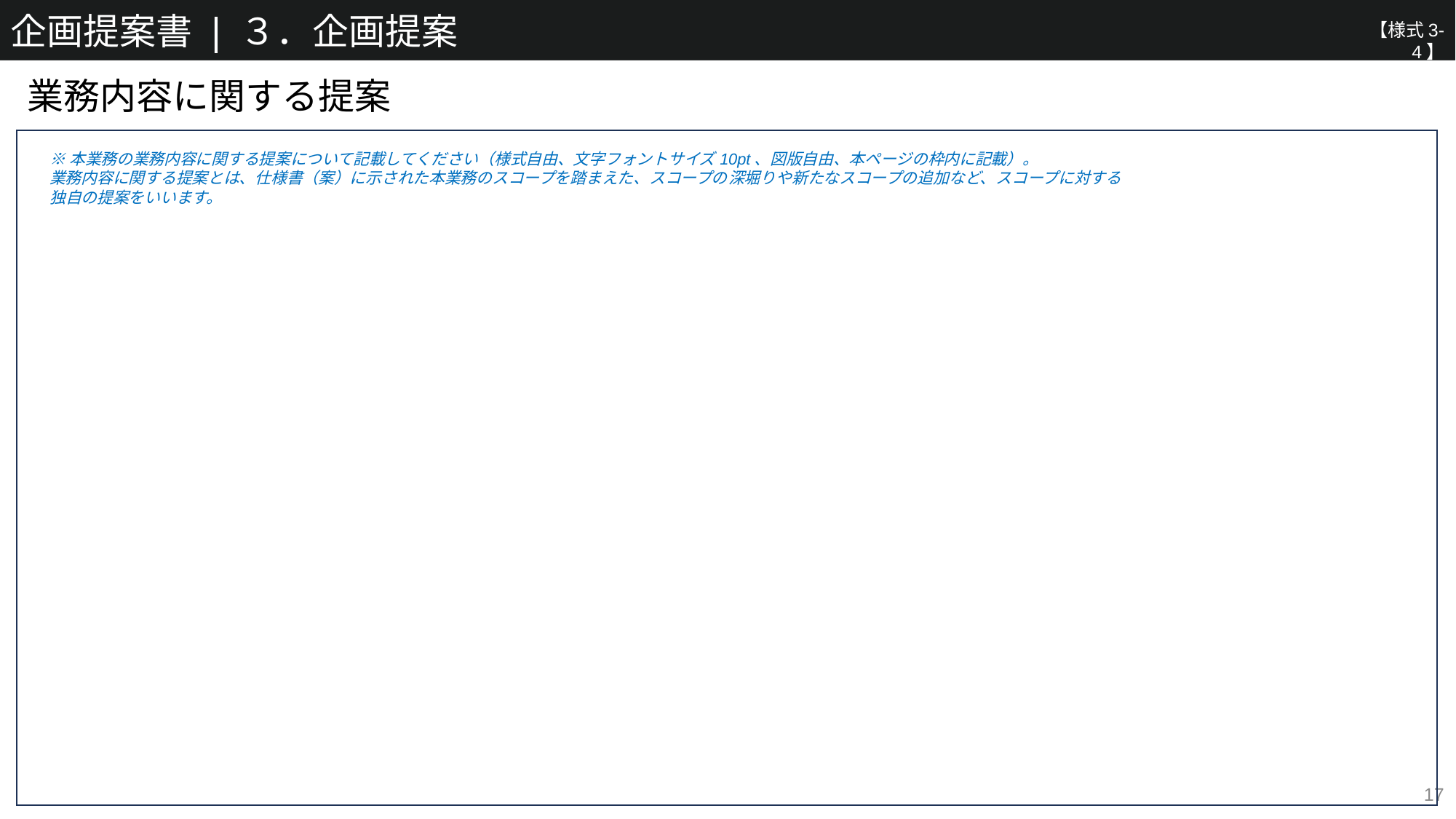

企画提案書 ❘ ３．企画提案
【様式3-4】
業務内容に関する提案

※本業務の業務内容に関する提案について記載してください（様式自由、文字フォントサイズ10pt、図版自由、本ページの枠内に記載）。
業務内容に関する提案とは、仕様書（案）に示された本業務のスコープを踏まえた、スコープの深堀りや新たなスコープの追加など、スコープに対する独自の提案をいいます。